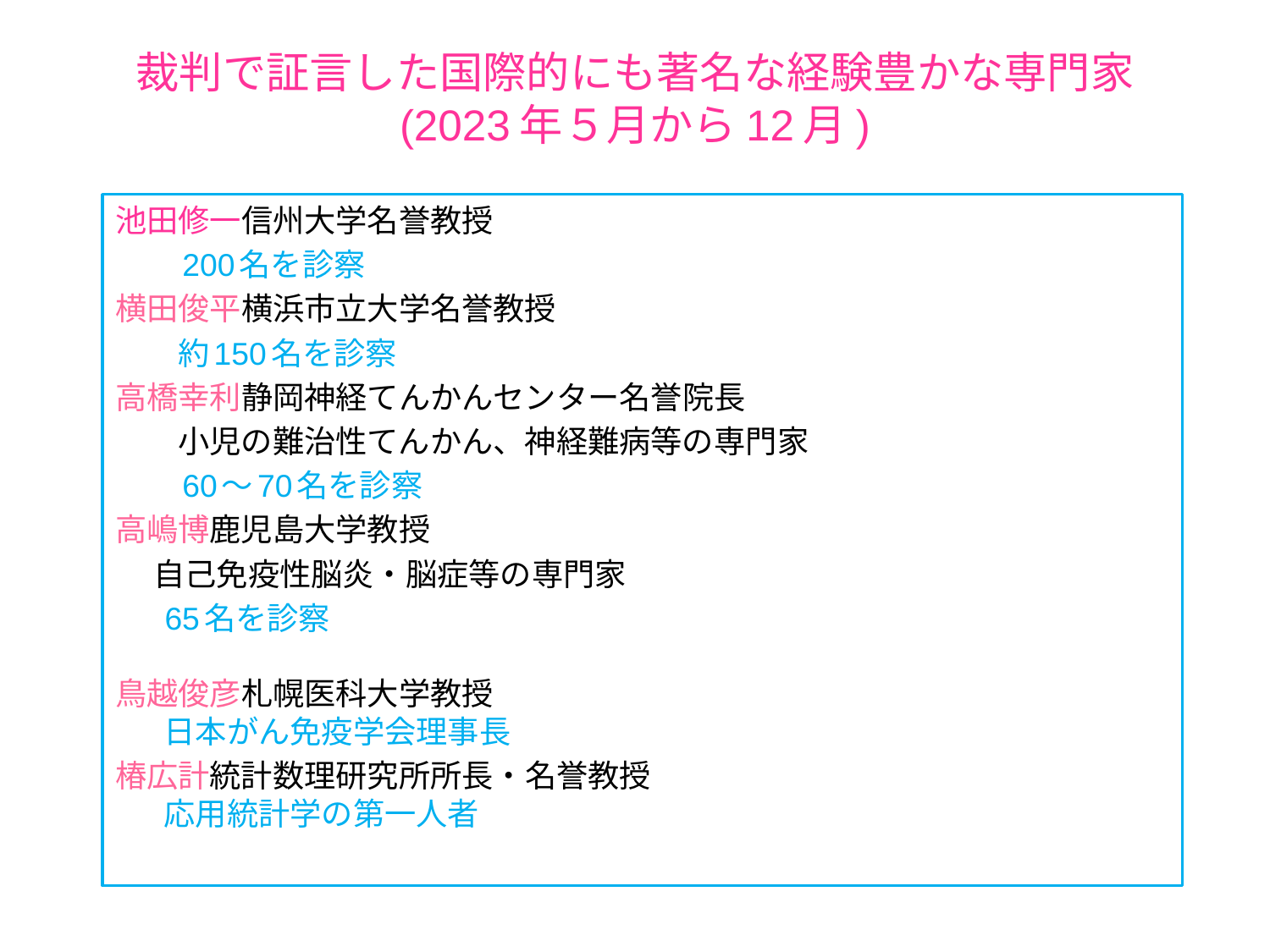

# 裁判で証言した国際的にも著名な経験豊かな専門家 (2023年５月から12月)
池田修一信州大学名誉教授
　　200名を診察
横田俊平横浜市立大学名誉教授
　　約150名を診察
高橋幸利静岡神経てんかんセンター名誉院長
　　小児の難治性てんかん、神経難病等の専門家
　　60～70名を診察
高嶋博鹿児島大学教授
　 自己免疫性脳炎・脳症等の専門家
　  65名を診察
鳥越俊彦札幌医科大学教授
       日本がん免疫学会理事長
椿広計統計数理研究所所長・名誉教授
       応用統計学の第一人者